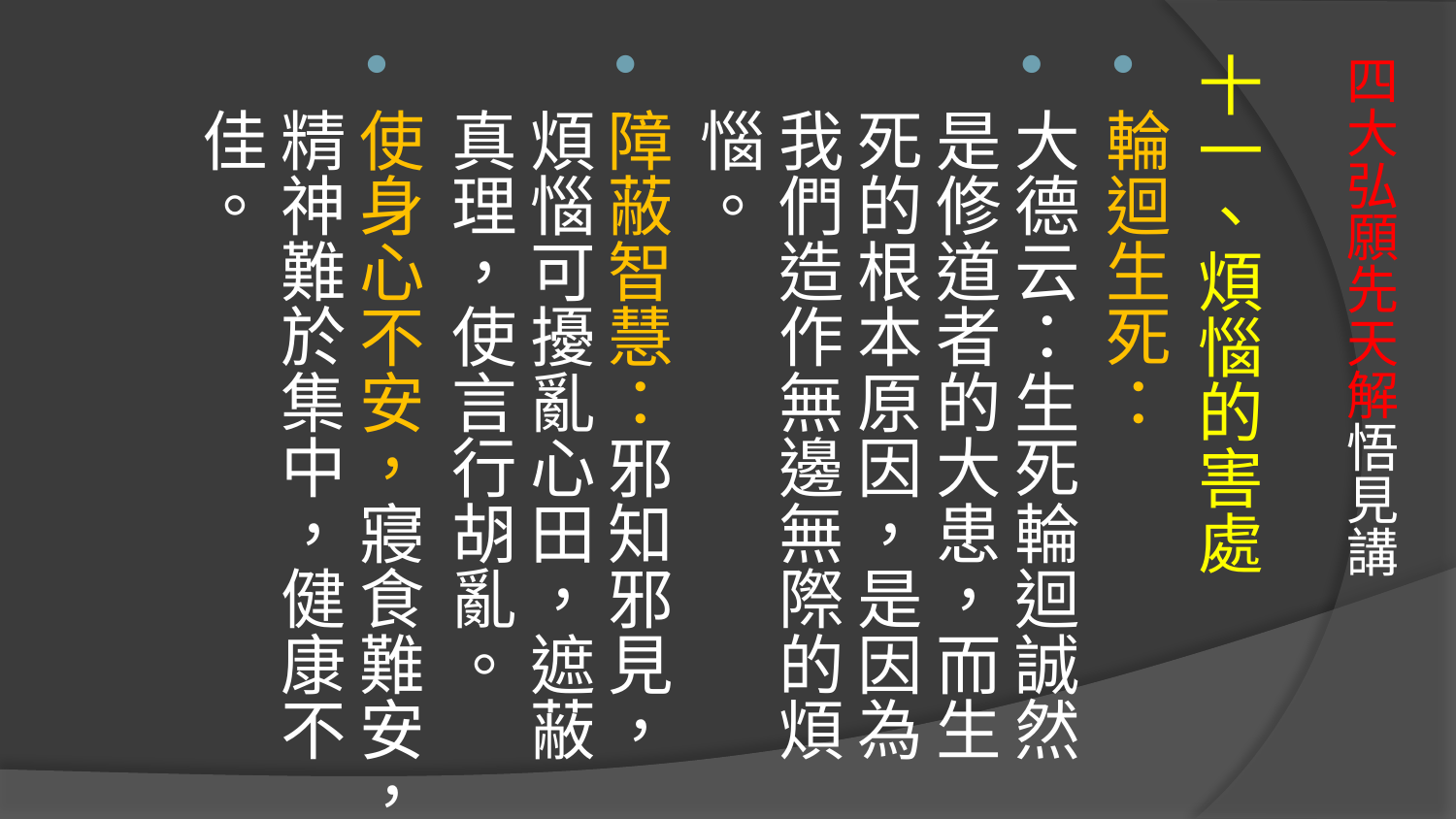

十一、煩惱的害處
輪迴生死：
大德云：生死輪迴誠然是修道者的大患，而生死的根本原因，是因為我們造作無邊無際的煩惱。
障蔽智慧：邪知邪見， 煩惱可擾亂心田，遮蔽真理，使言行胡亂。
使身心不安，寢食難安，精神難於集中，健康不佳。

# 四大弘願先天解悟見講